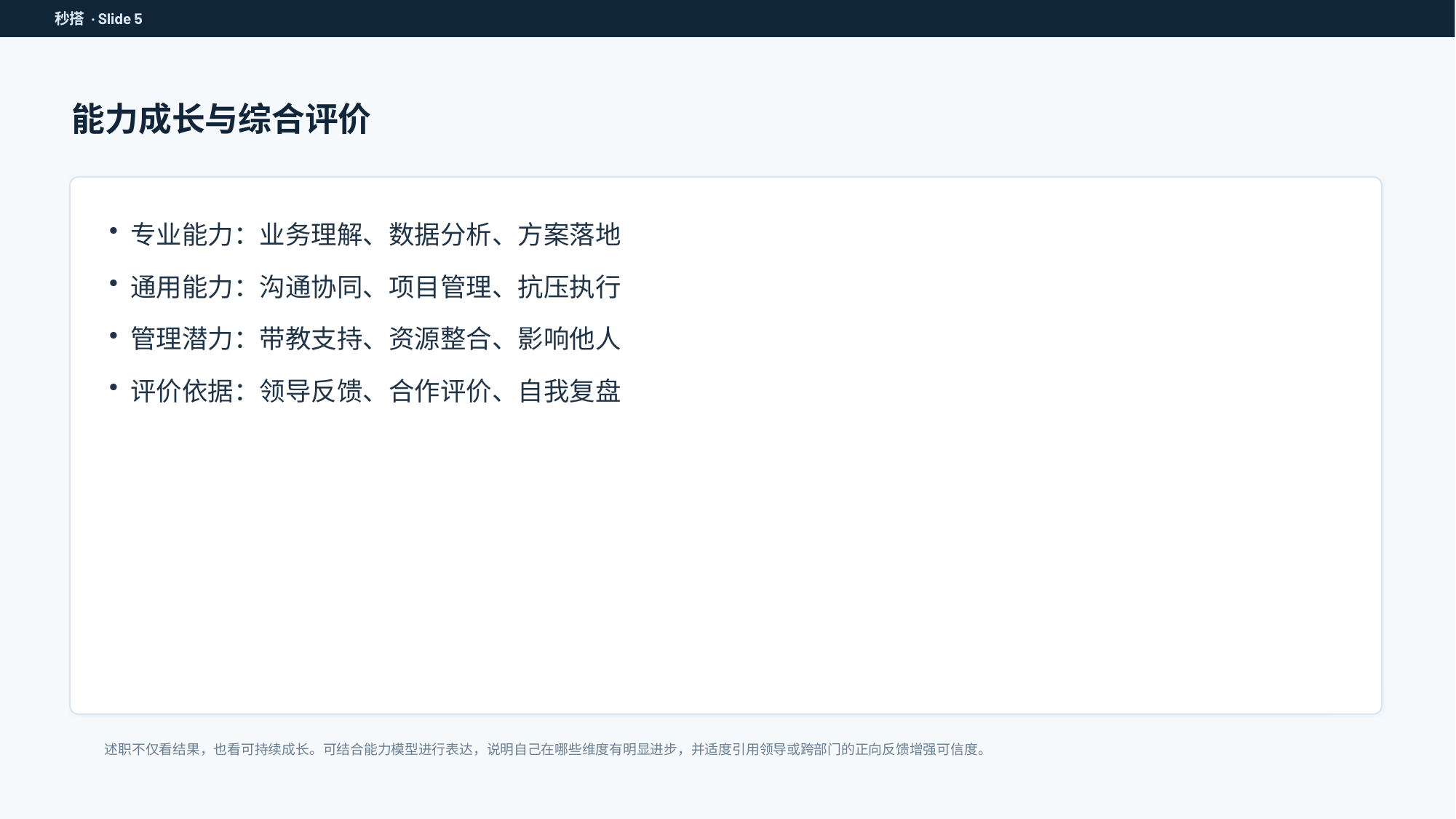

秒搭 · Slide 5
能力成长与综合评价

专业能力：业务理解、数据分析、方案落地
通用能力：沟通协同、项目管理、抗压执行
管理潜力：带教支持、资源整合、影响他人
评价依据：领导反馈、合作评价、自我复盘
述职不仅看结果，也看可持续成长。可结合能力模型进行表达，说明自己在哪些维度有明显进步，并适度引用领导或跨部门的正向反馈增强可信度。